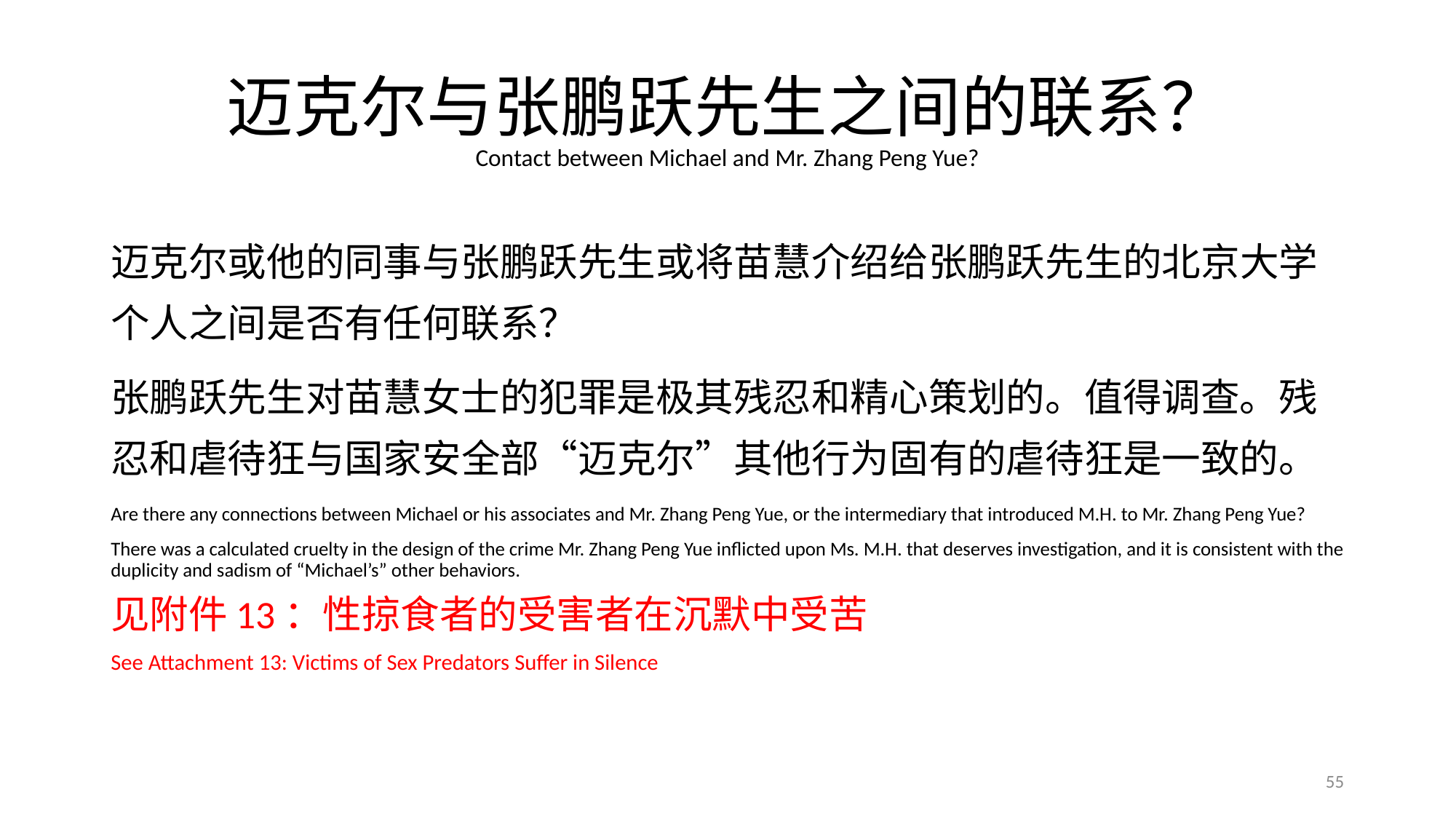

# 迈克尔与张鹏跃先生之间的联系？ Contact between Michael and Mr. Zhang Peng Yue?
迈克尔或他的同事与张鹏跃先生或将苗慧介绍给张鹏跃先生的北京大学个人之间是否有任何联系？
张鹏跃先生对苗慧女士的犯罪是极其残忍和精心策划的。值得调查。残忍和虐待狂与国家安全部“迈克尔”其他行为固有的虐待狂是一致的。
Are there any connections between Michael or his associates and Mr. Zhang Peng Yue, or the intermediary that introduced M.H. to Mr. Zhang Peng Yue?
There was a calculated cruelty in the design of the crime Mr. Zhang Peng Yue inflicted upon Ms. M.H. that deserves investigation, and it is consistent with the duplicity and sadism of “Michael’s” other behaviors.
见附件13：性掠食者的受害者在沉默中受苦
See Attachment 13: Victims of Sex Predators Suffer in Silence

55